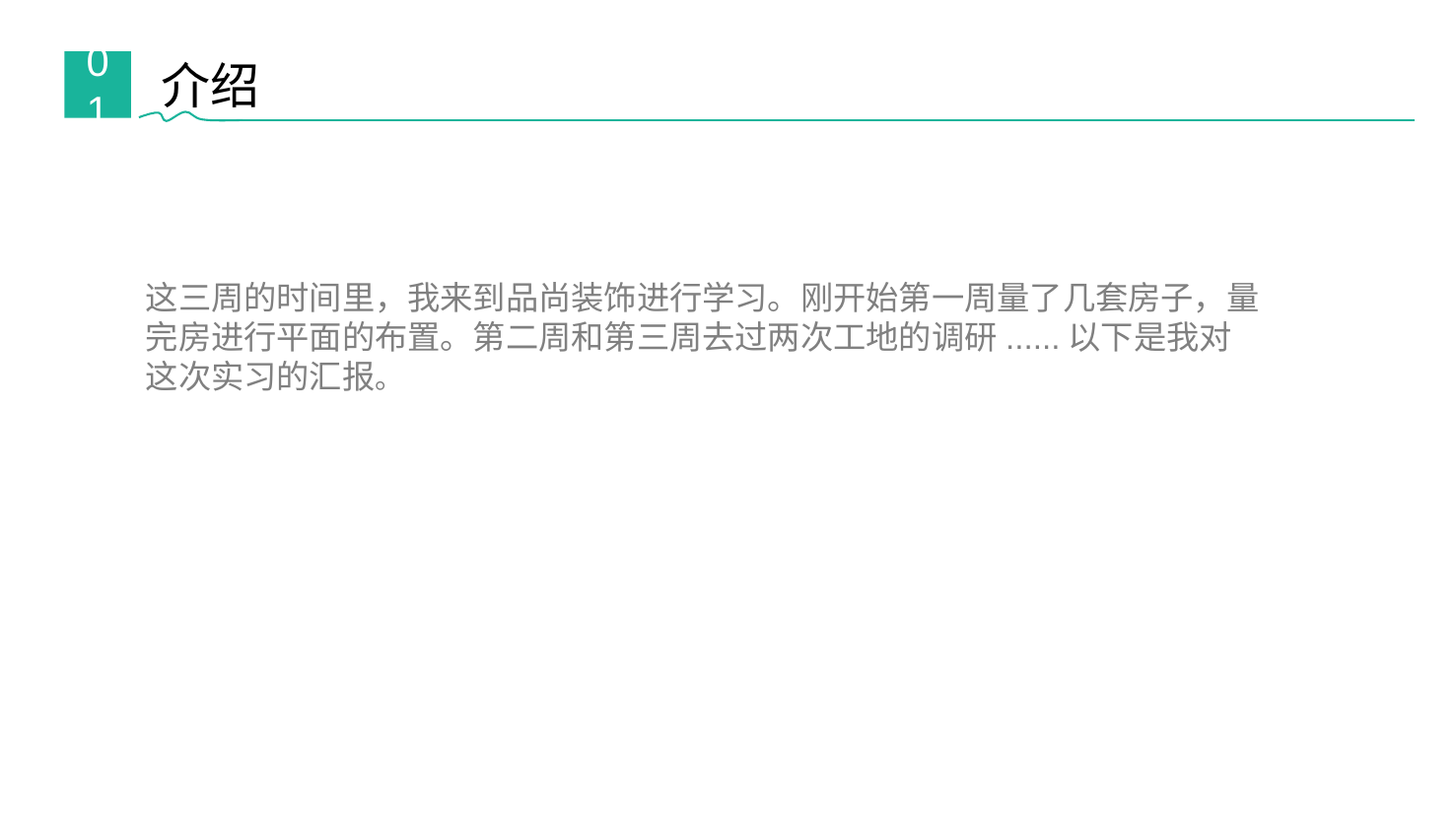

介绍
01

这三周的时间里，我来到品尚装饰进行学习。刚开始第一周量了几套房子，量完房进行平面的布置。第二周和第三周去过两次工地的调研......以下是我对这次实习的汇报。